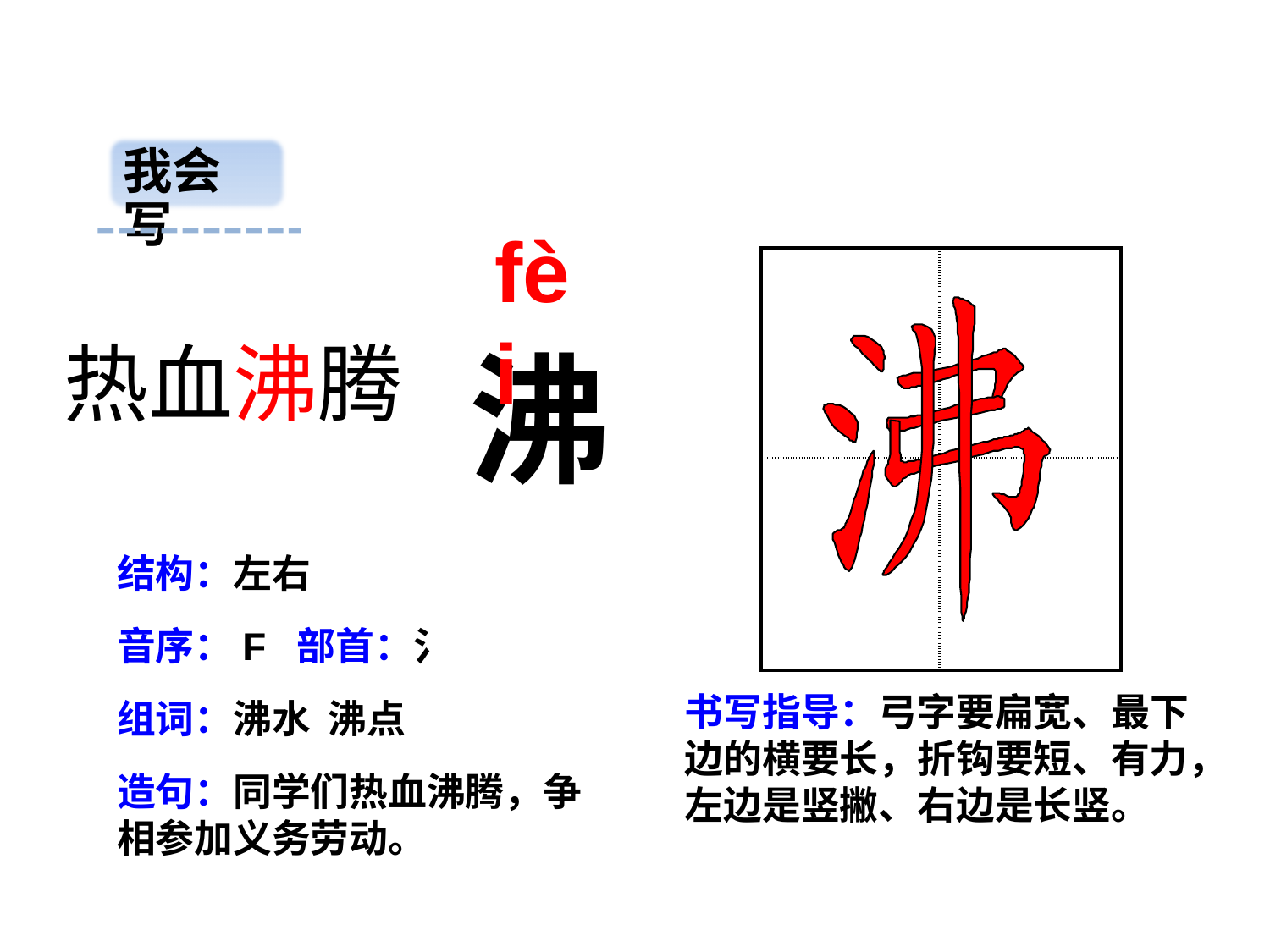

我会写

fèi
|  |  |
| --- | --- |
|  |  |

热血沸腾
沸

结构：左右
音序：F  部首：氵
书写指导：弓字要扁宽、最下边的横要长，折钩要短、有力，左边是竖撇、右边是长竖。
组词：沸水  沸点
造句：同学们热血沸腾，争相参加义务劳动。